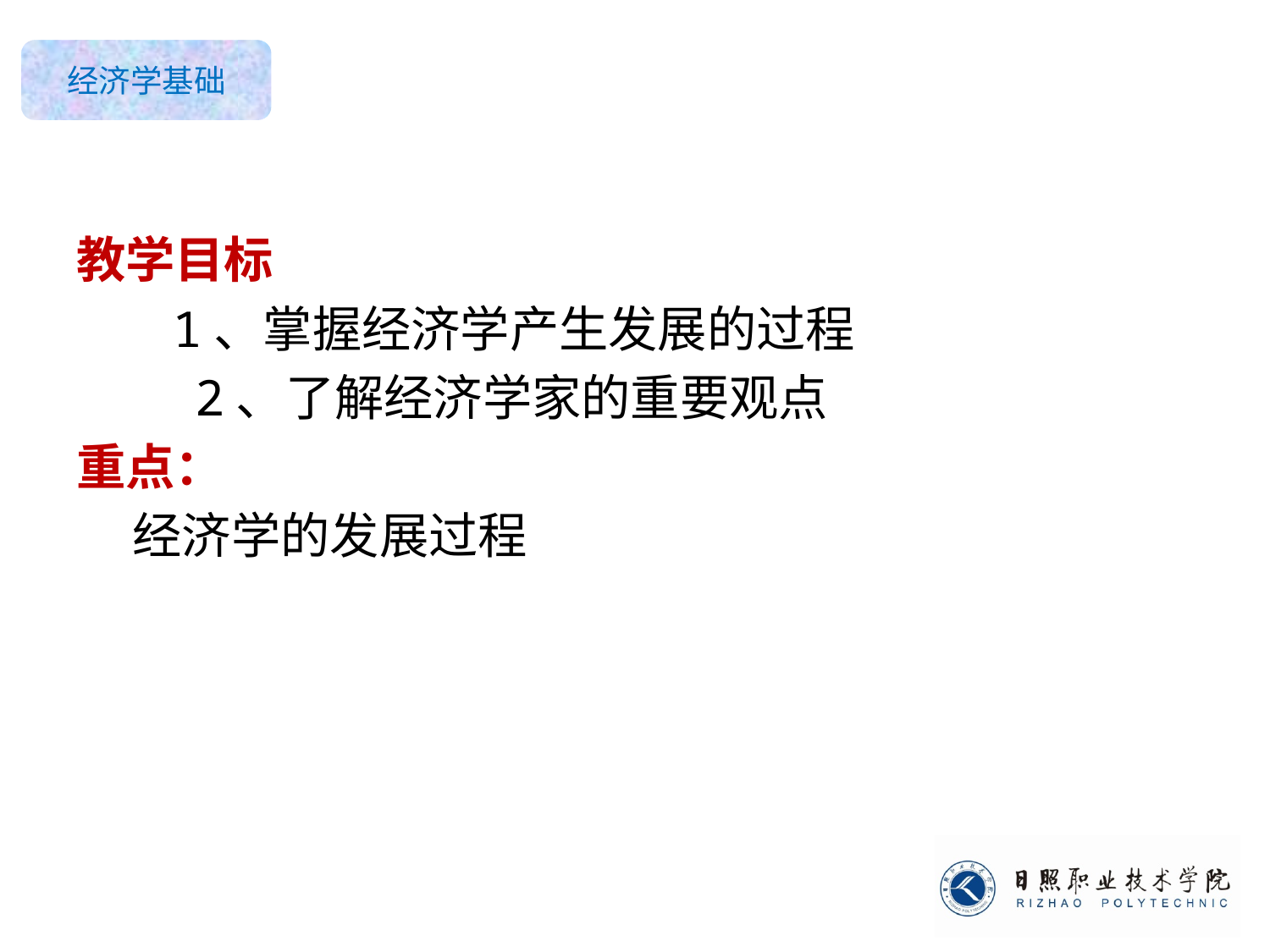

教学目标
       1、掌握经济学产生发展的过程
    2、了解经济学家的重要观点
重点：
    经济学的发展过程